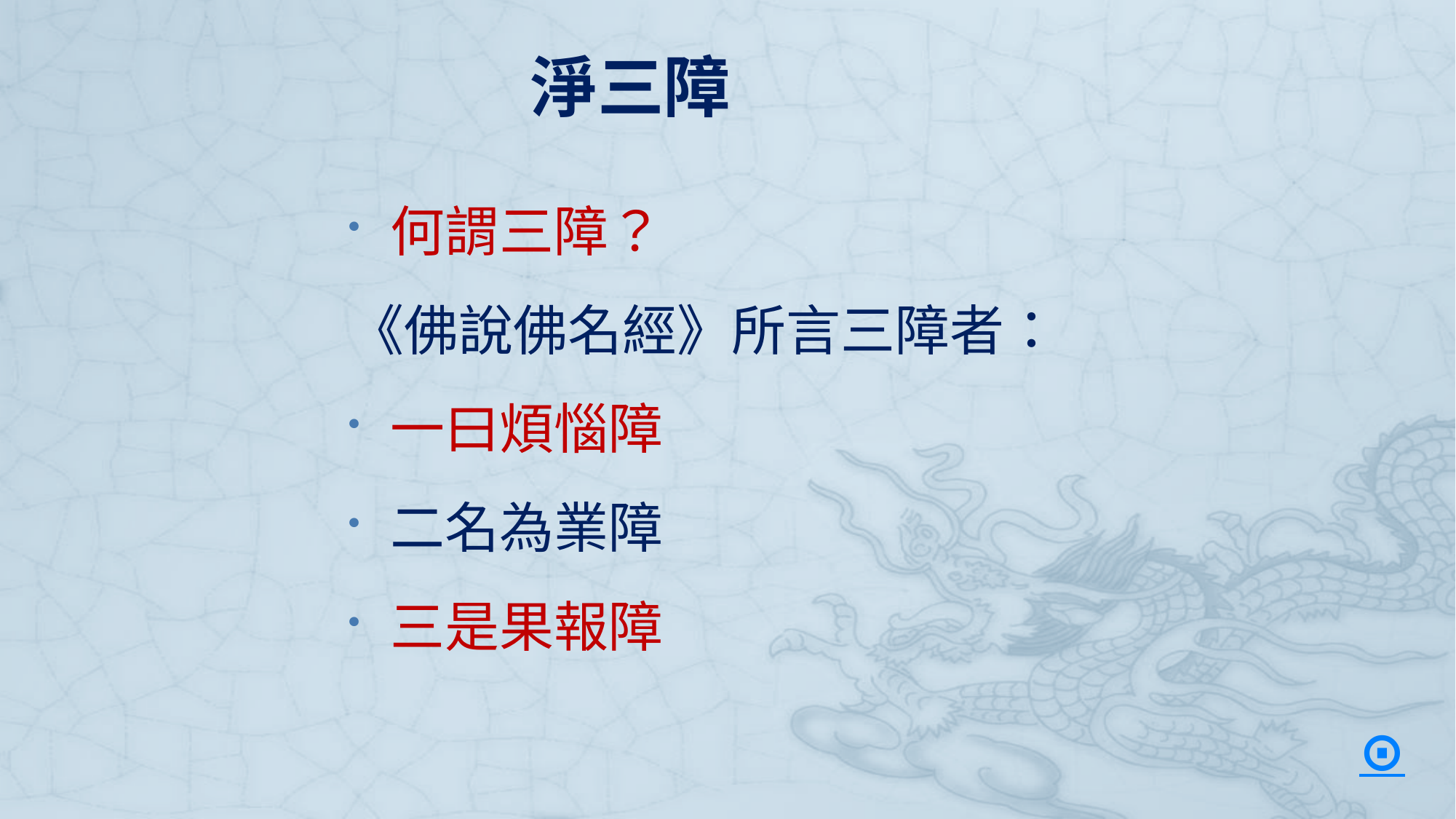

# 淨三障
何謂三障？
《佛說佛名經》所言三障者：
一曰煩惱障
二名為業障
三是果報障

⊙